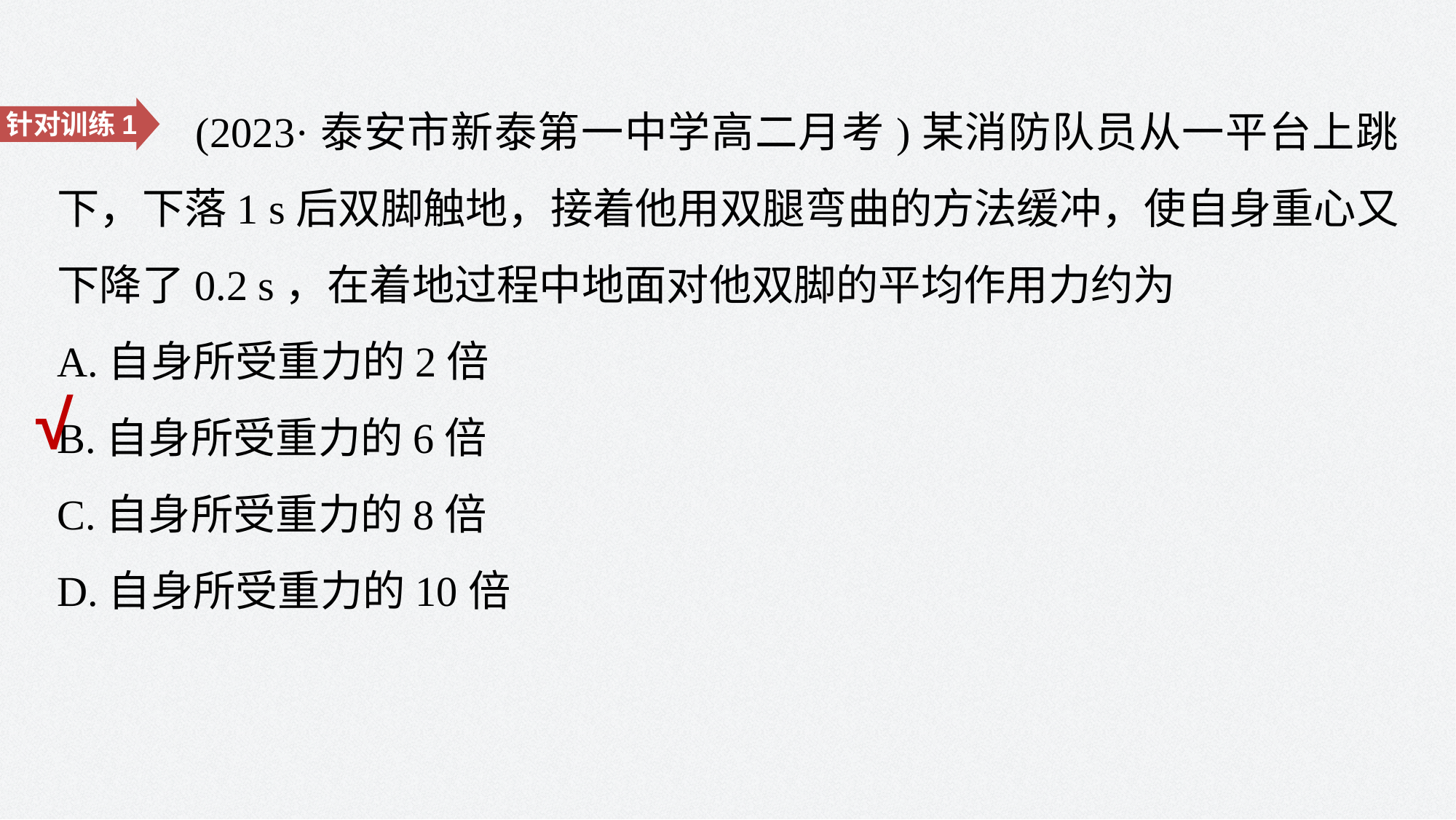

(2023·泰安市新泰第一中学高二月考)某消防队员从一平台上跳下，下落1 s后双脚触地，接着他用双腿弯曲的方法缓冲，使自身重心又下降了0.2 s，在着地过程中地面对他双脚的平均作用力约为
A.自身所受重力的2倍
B.自身所受重力的6倍
C.自身所受重力的8倍
D.自身所受重力的10倍

针对训练1
√